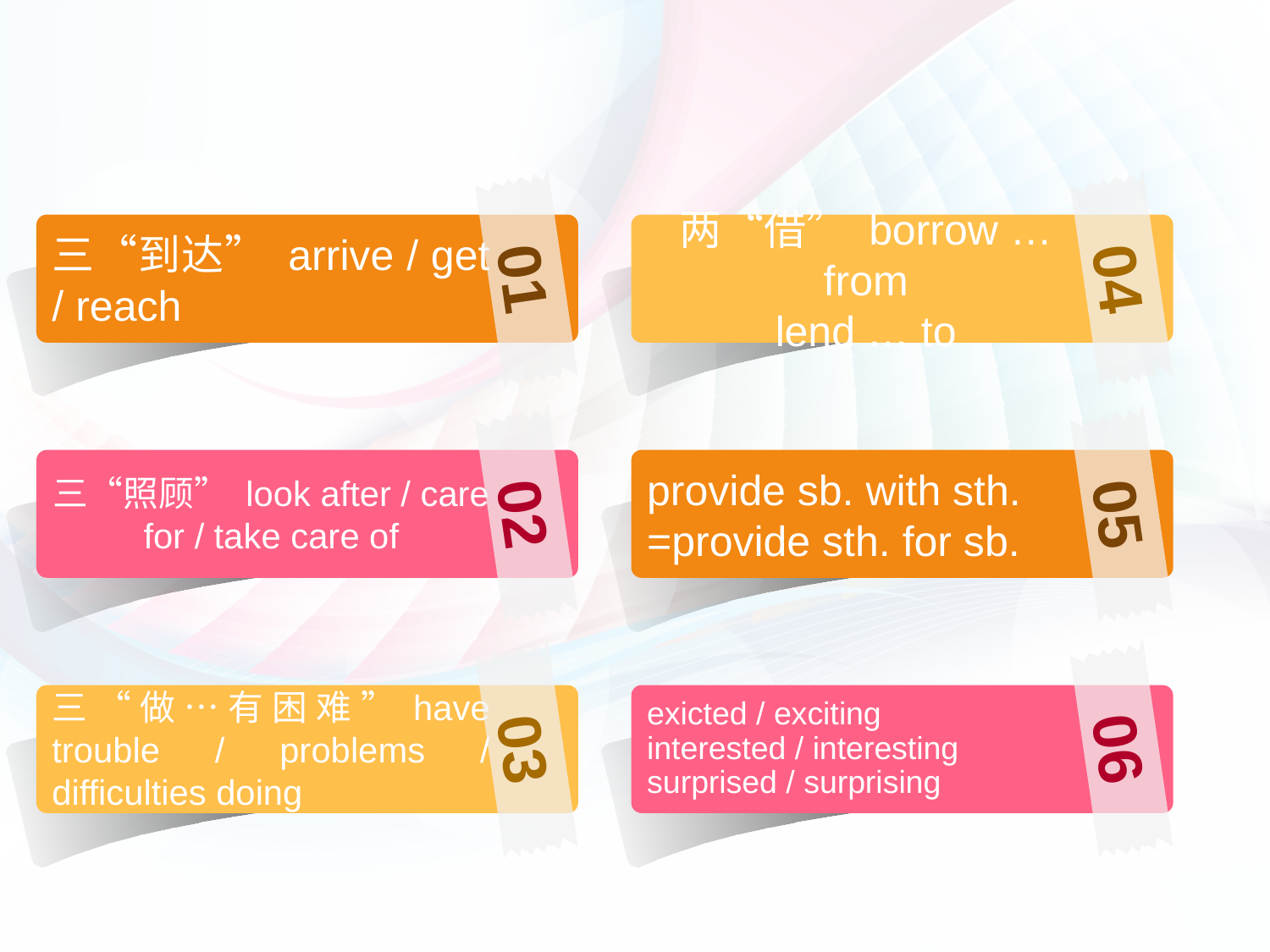

三“到达” arrive / get / reach
两“借” borrow …from
lend … to

01
04
三“照顾” look after / care for / take care of
provide sb. with sth.
=provide sth. for sb.

02
05
exicted / exciting
interested / interesting
surprised / surprising

06
三“做…有困难”have trouble / problems / difficulties doing

03